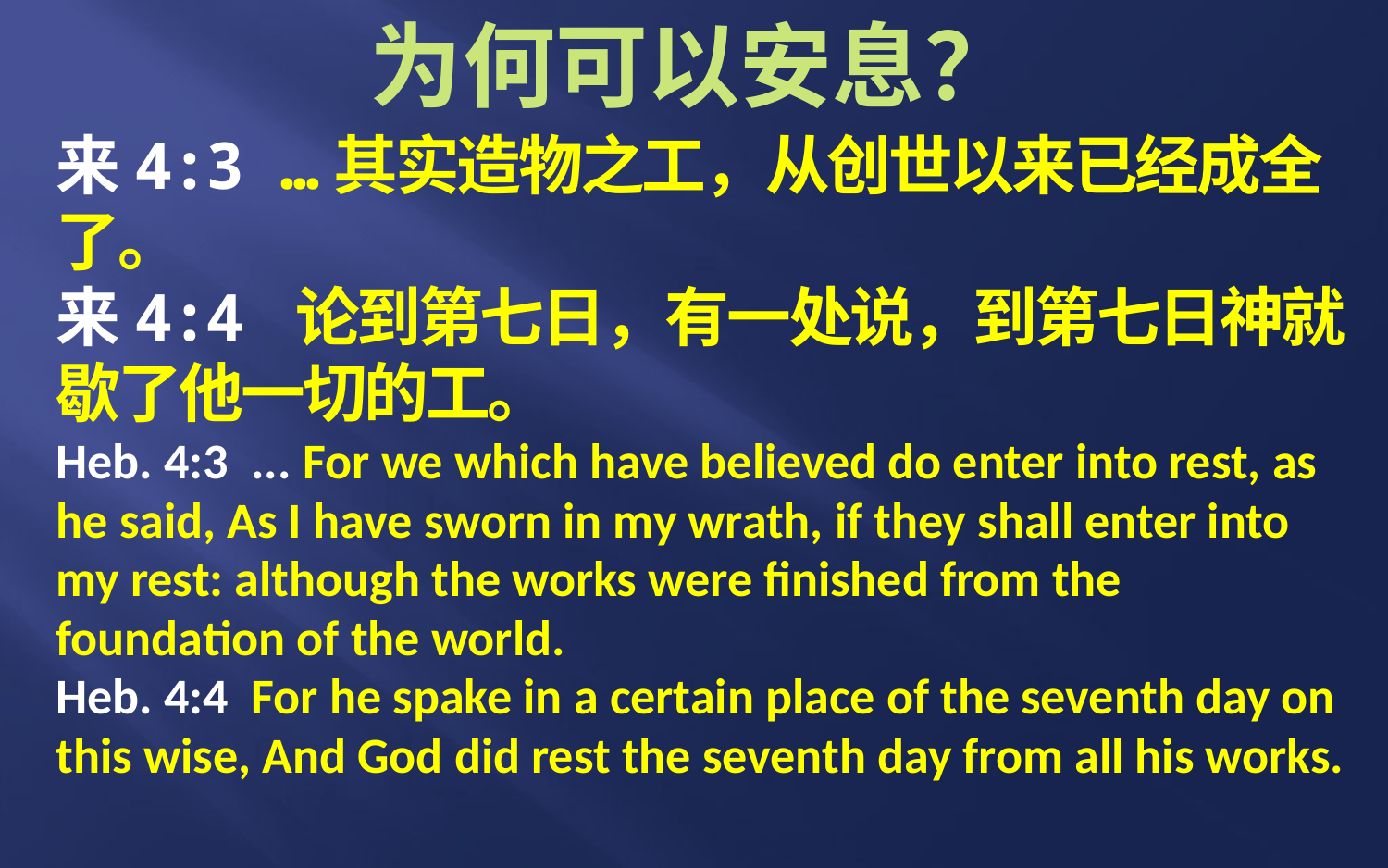

# 为何可以安息？
来4:3 …其实造物之工，从创世以来已经成全了。
来4:4 论到第七日，有一处说，到第七日神就歇了他一切的工。
Heb. 4:3  ... For we which have believed do enter into rest, as he said, As I have sworn in my wrath, if they shall enter into my rest: although the works were finished from the foundation of the world.
Heb. 4:4  For he spake in a certain place of the seventh day on this wise, And God did rest the seventh day from all his works.